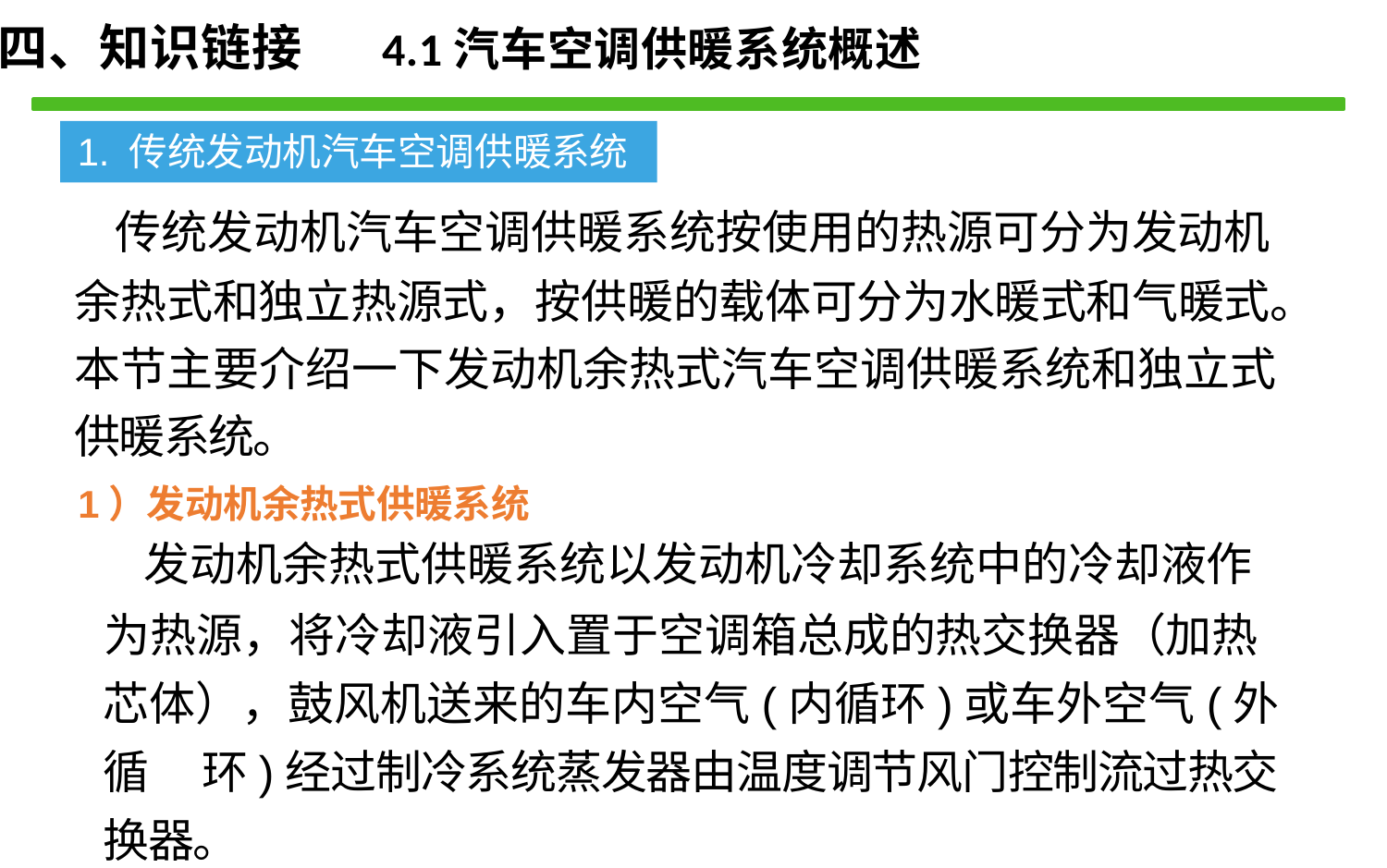

四、知识链接     4.1汽车空调供暖系统概述

1. 传统发动机汽车空调供暖系统

传统发动机汽车空调供暖系统按使用的热源可分为发动机
余热式和独立热源式，按供暖的载体可分为水暖式和气暖式。 本节主要介绍一下发动机余热式汽车空调供暖系统和独立式    供暖系统。
1）发动机余热式供暖系统
发动机余热式供暖系统以发动机冷却系统中的冷却液作
为热源，将冷却液引入置于空调箱总成的热交换器（加热     芯体），鼓风机送来的车内空气(内循环)或车外空气(外循     环)经过制冷系统蒸发器由温度调节风门控制流过热交换器。